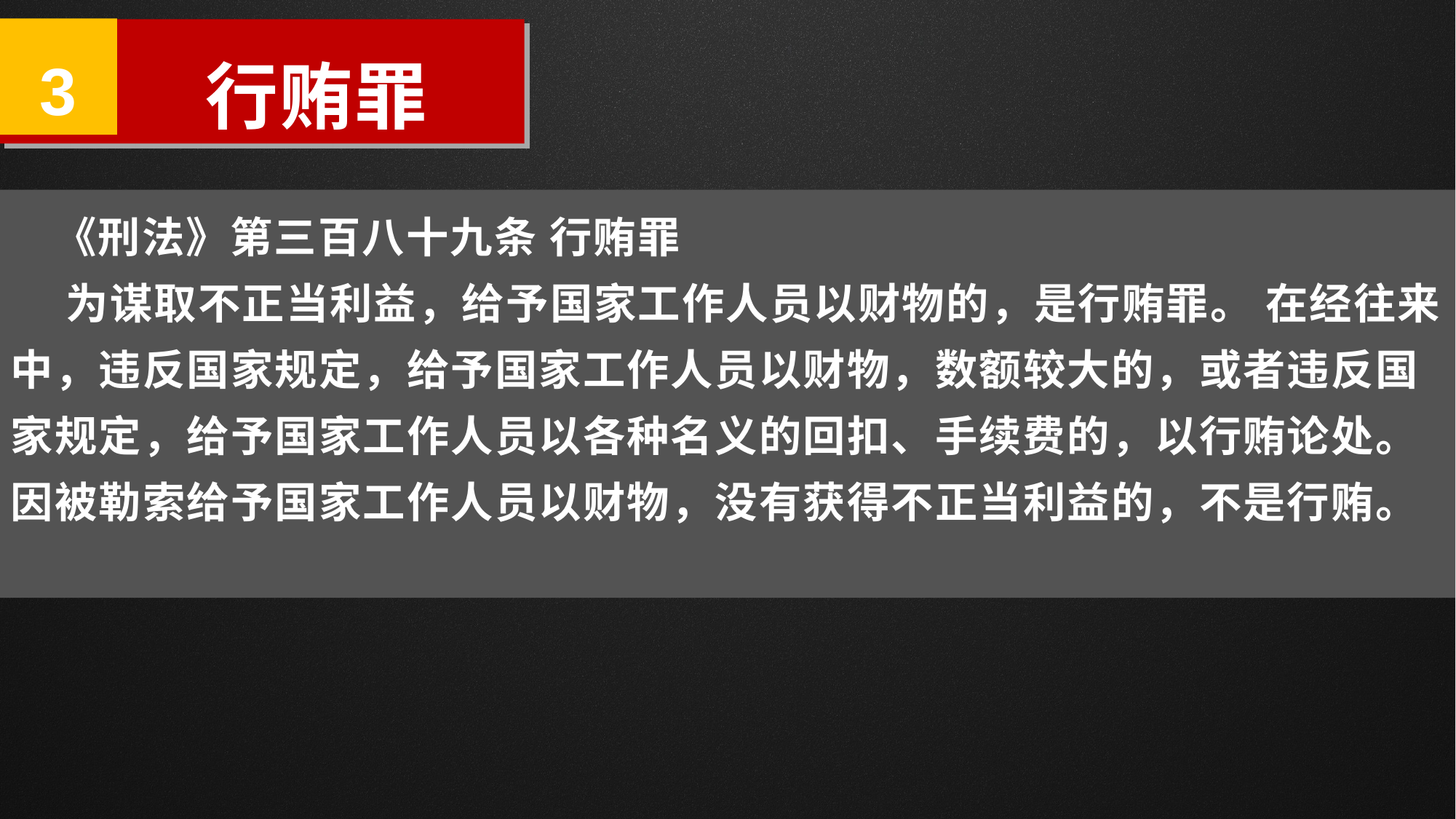

3
     行贿罪
   《刑法》第三百八十九条 行贿罪
    为谋取不正当利益，给予国家工作人员以财物的，是行贿罪。 在经往来中，违反国家规定，给予国家工作人员以财物，数额较大的，或者违反国家规定，给予国家工作人员以各种名义的回扣、手续费的，以行贿论处。 因被勒索给予国家工作人员以财物，没有获得不正当利益的，不是行贿。